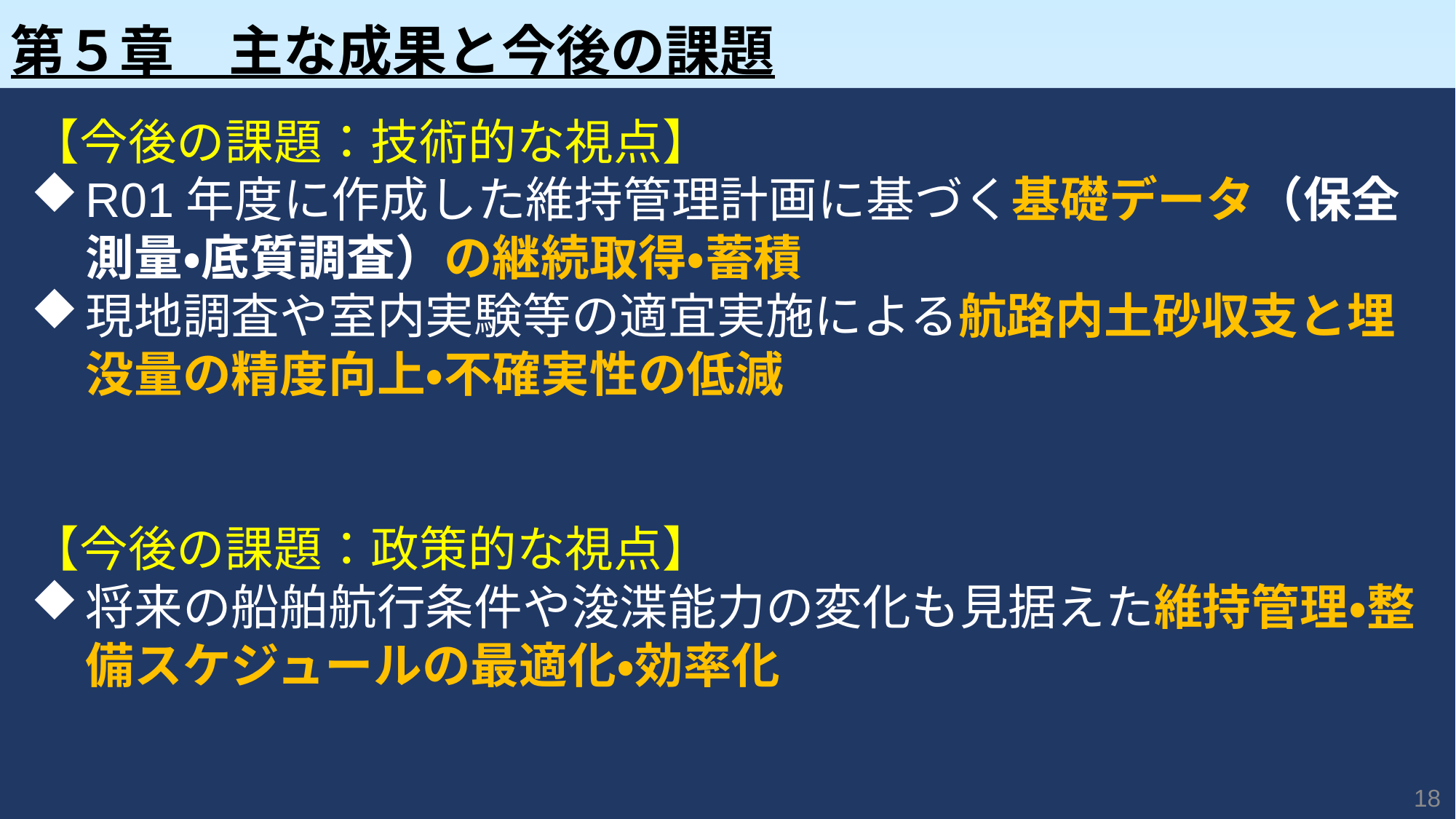

第５章　主な成果と今後の課題

【今後の課題：技術的な視点】
R01年度に作成した維持管理計画に基づく基礎データ（保全測量・底質調査）の継続取得・蓄積
現地調査や室内実験等の適宜実施による航路内土砂収支と埋没量の精度向上・不確実性の低減

【今後の課題：政策的な視点】
将来の船舶航行条件や浚渫能力の変化も見据えた維持管理・整備スケジュールの最適化・効率化
18
18